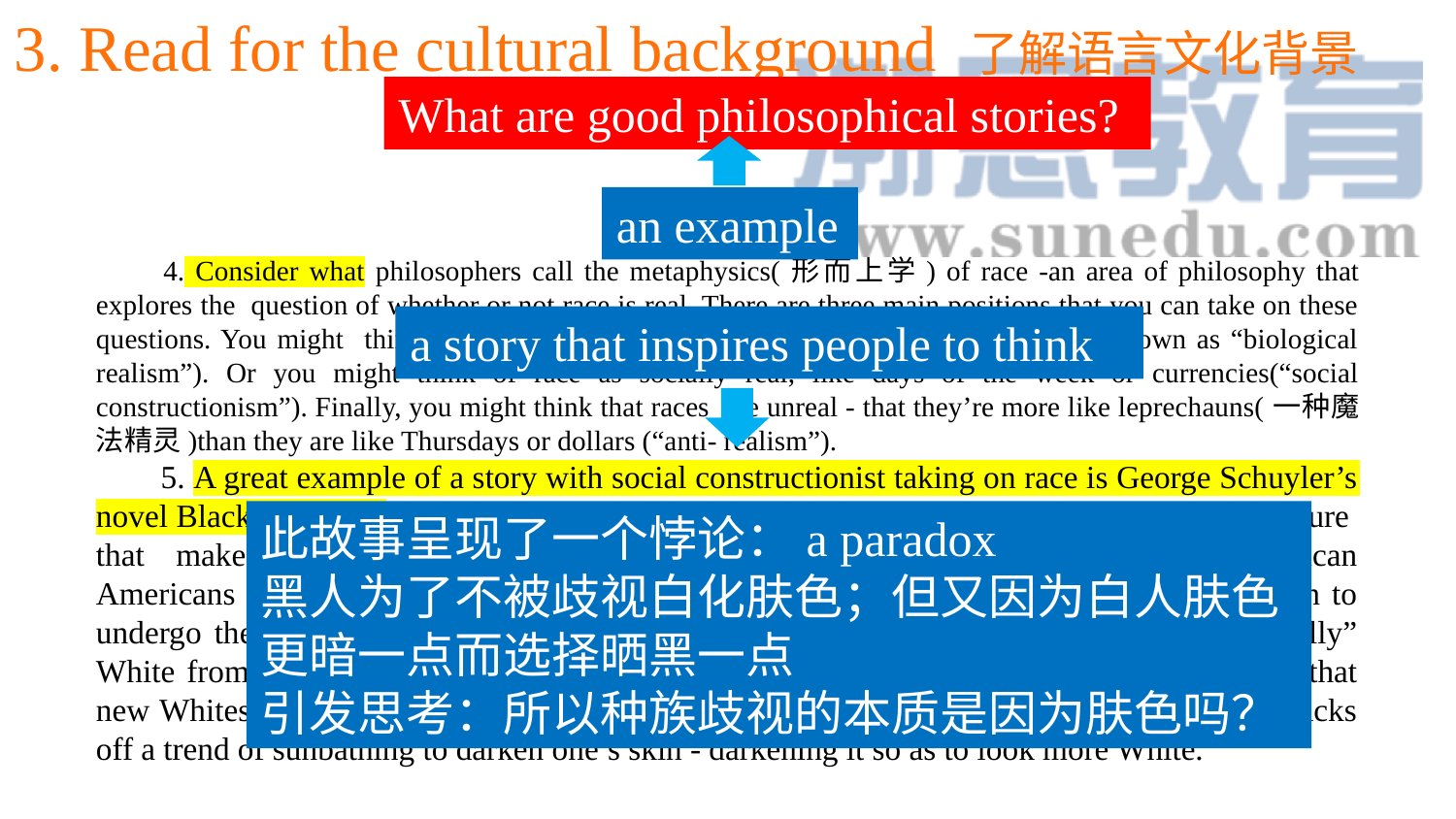

3. Read for the cultural background 了解语言文化背景

What are good philosophical stories?

an example
 4. Consider what philosophers call the metaphysics(形而上学) of race -an area of philosophy that explores the  question of whether or not race is real. There are three main positions that you can take on these questions. You might  think that a person’s race is written in their genes ( a position known as “biological realism”). Or you might think of race as socially real, like days of the week or currencies(“social constructionism”). Finally, you might think that races  are unreal - that they’re more like leprechauns(一种魔法精灵)than they are like Thursdays or dollars (“anti- realism”).
5. A great example of a story with social constructionist taking on race is George Schuyler’s novel Black No More.In  the  book,  a  Black  scientist  named  Crookman  invents  a  procedure  that  makes  Black  people  visually indistinguishable from Whites. Thousands of African Americans flock to Crookman’s Black No More clinics and pay him their hard-earned cash to undergo the procedure. White racists can no longer distinguish those people who are “really” White from those who merely appear to be White. In a final episode,Crookman discovers that new Whites are actually a whiter shade of pale than those who were born that way, which kicks off a trend of sunbathing to darken one’s skin - darkening it so as to look more White.

a story that inspires people to think

此故事呈现了一个悖论：a paradox
黑人为了不被歧视白化肤色；但又因为白人肤色更暗一点而选择晒黑一点
引发思考：所以种族歧视的本质是因为肤色吗？